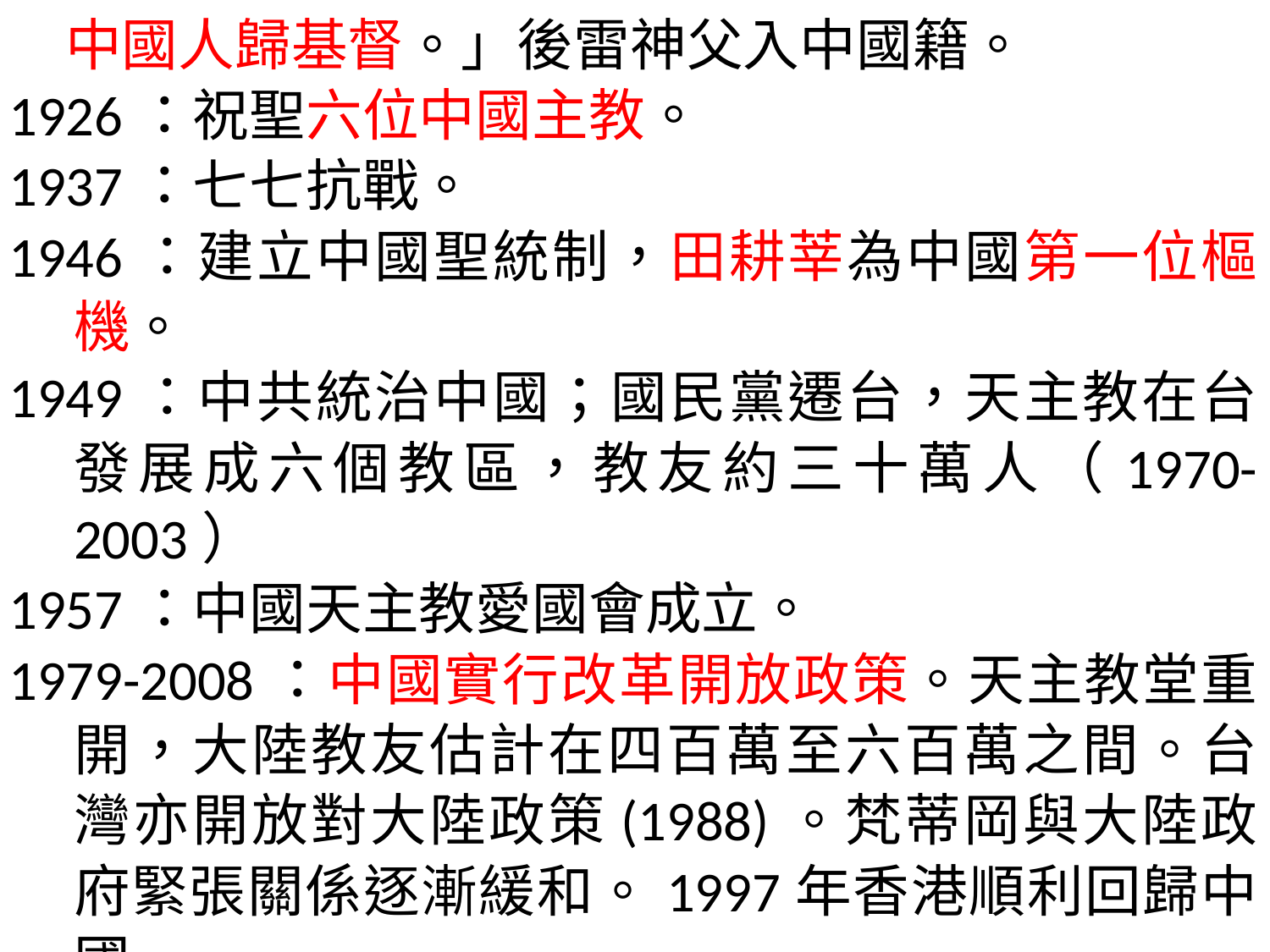

中國人歸基督。」後雷神父入中國籍。
1926：祝聖六位中國主教。
1937：七七抗戰。
1946：建立中國聖統制，田耕莘為中國第一位樞機。
1949：中共統治中國；國民黨遷台，天主教在台發展成六個教區，教友約三十萬人（1970-2003）
1957：中國天主教愛國會成立。
1979-2008：中國實行改革開放政策。天主教堂重開，大陸教友估計在四百萬至六百萬之間。台灣亦開放對大陸政策(1988)。梵蒂岡與大陸政府緊張關係逐漸緩和。1997年香港順利回歸中國,